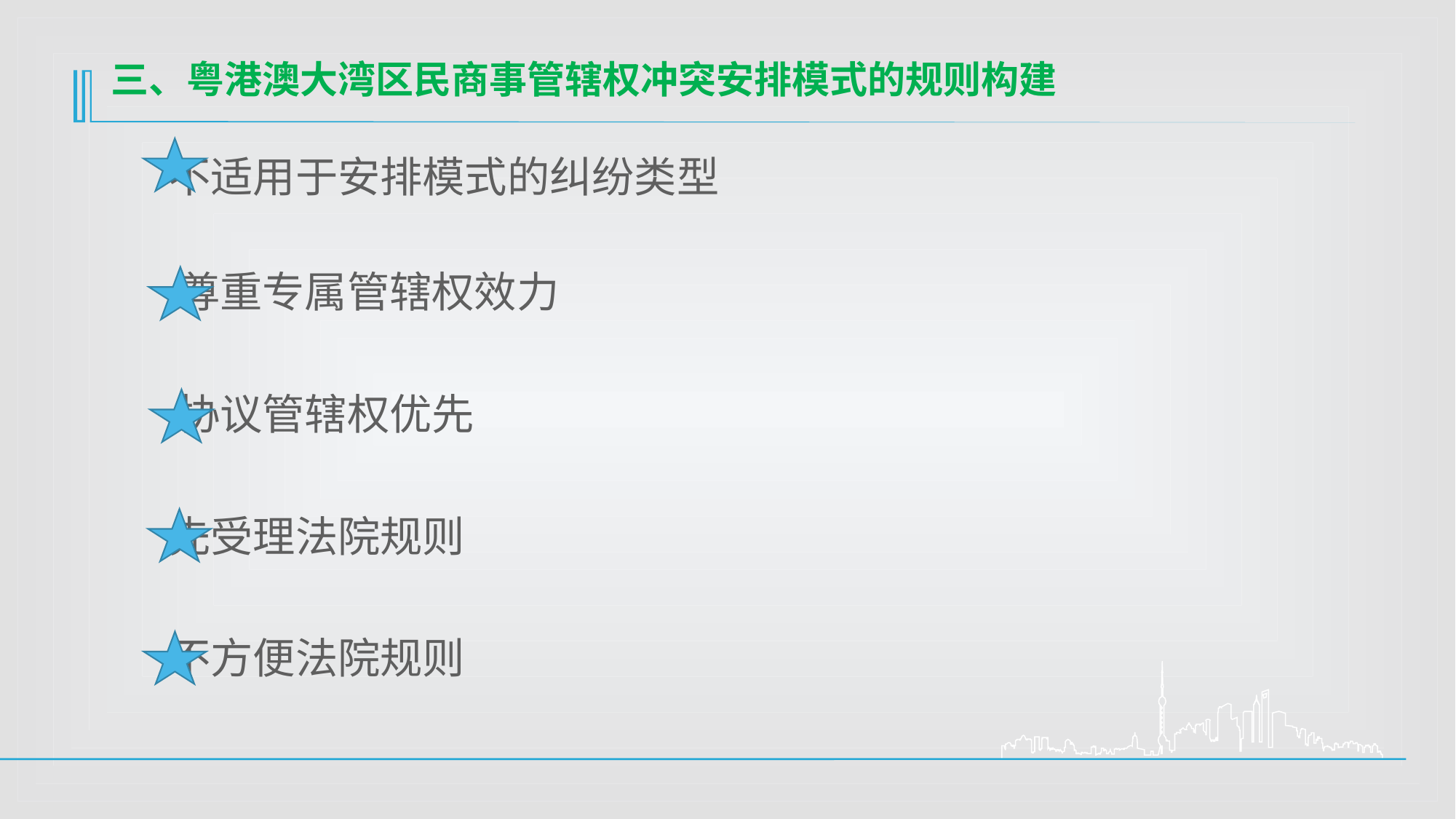

# 三、粤港澳大湾区民商事管辖权冲突安排模式的规则构建

     不适用于安排模式的纠纷类型

      尊重专属管辖权效力

      协议管辖权优先

     先受理法院规则

     不方便法院规则